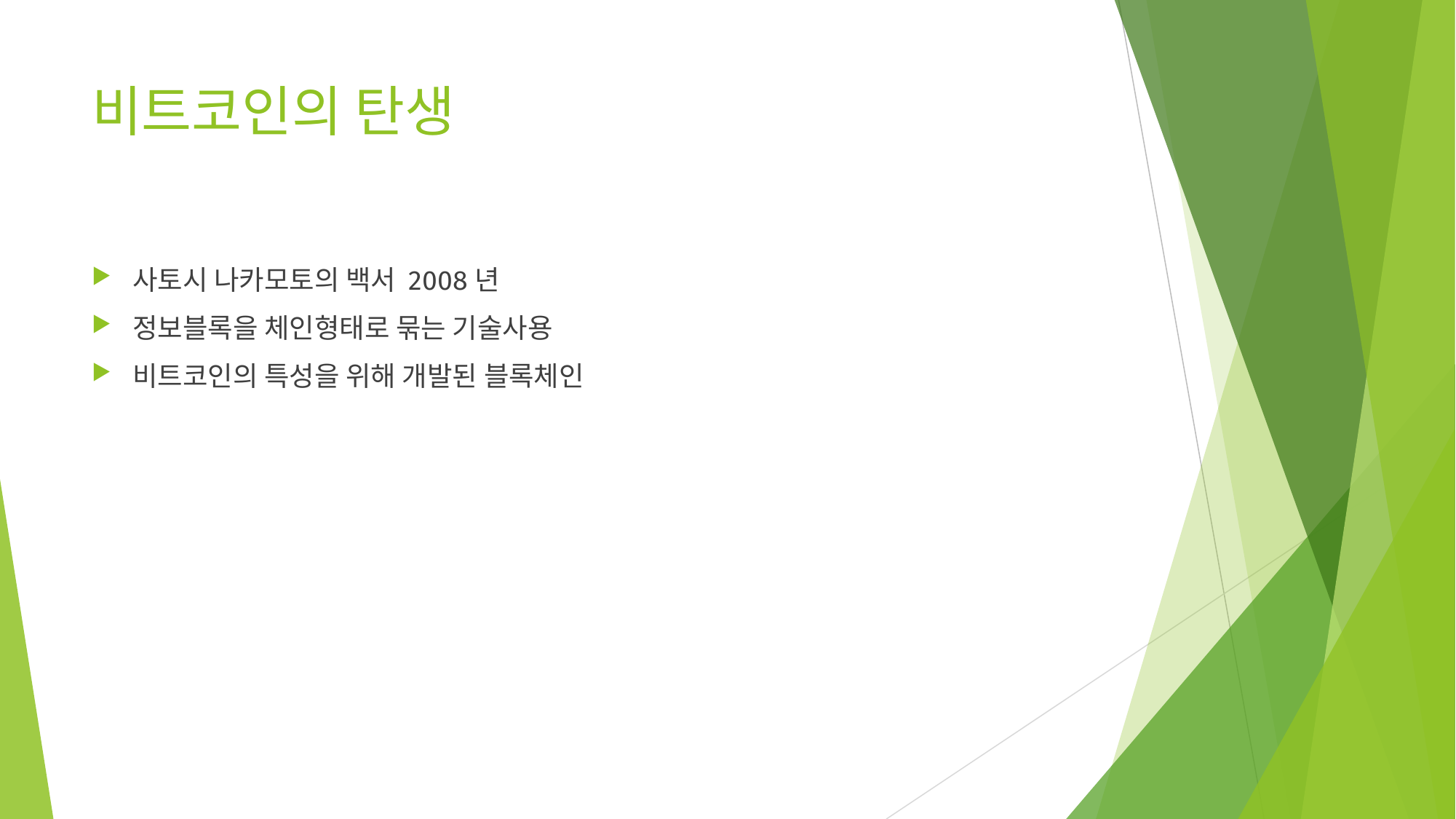

# 비트코인의 탄생
사토시 나카모토의 백서 2008년
정보블록을 체인형태로 묶는 기술사용
비트코인의 특성을 위해 개발된 블록체인